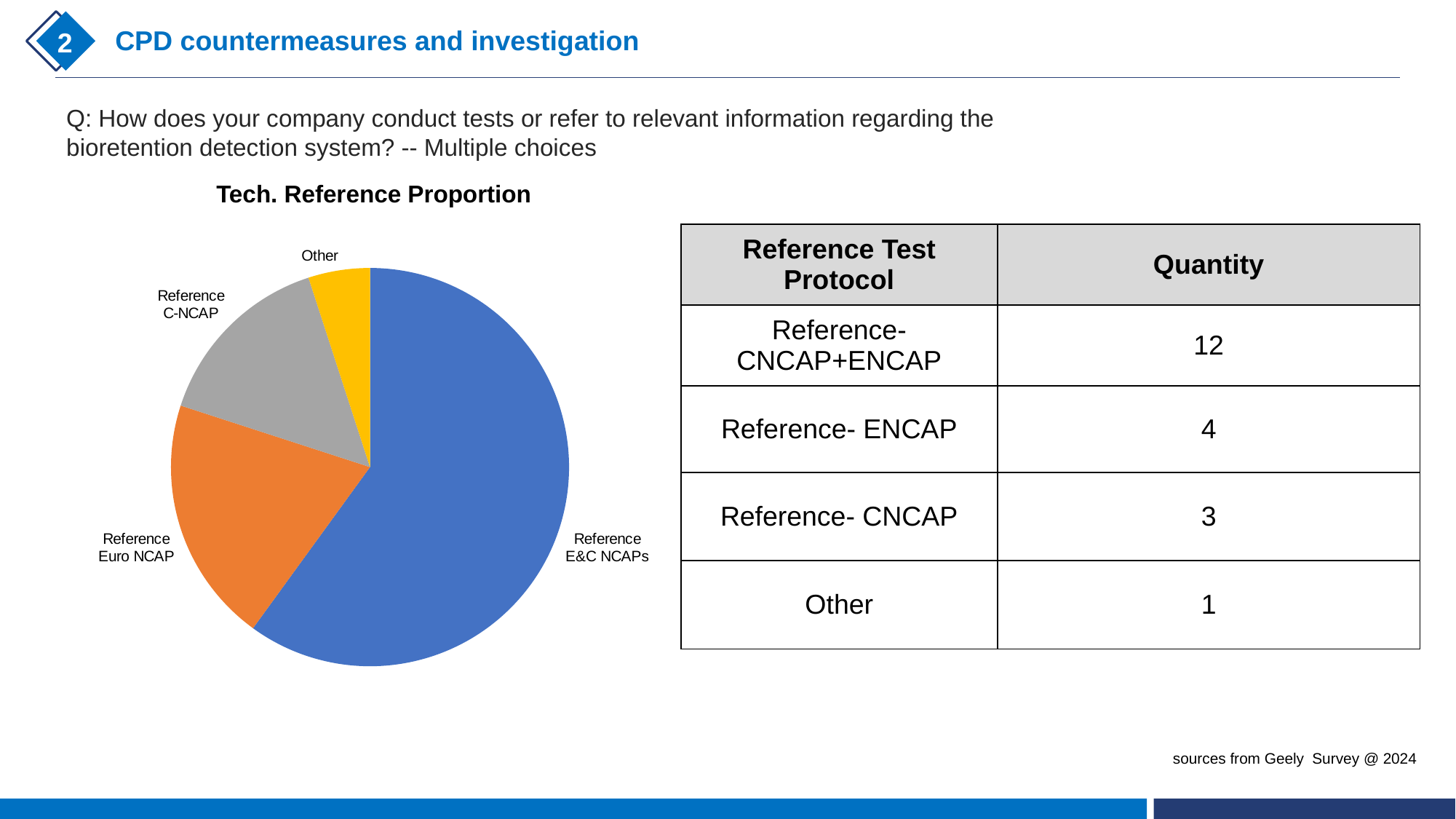

2
CPD countermeasures and investigation
Q: How does your company conduct tests or refer to relevant information regarding the bioretention detection system? -- Multiple choices
Tech. Reference Proportion
| Reference Test Protocol | Quantity |
| --- | --- |
| Reference- CNCAP+ENCAP | 12 |
| Reference- ENCAP | 4 |
| Reference- CNCAP | 3 |
| Other | 1 |

### Chart

| Category |
|---|

### Chart

| Category |  |
|---|---|
| 参考CNCAP+ENCAP | 12.0 |
| 参考ENCAP | 4.0 |
| 参考CNCAP | 3.0 |
| 其他 | 1.0 |
sources from Geely  Survey @ 2024
4